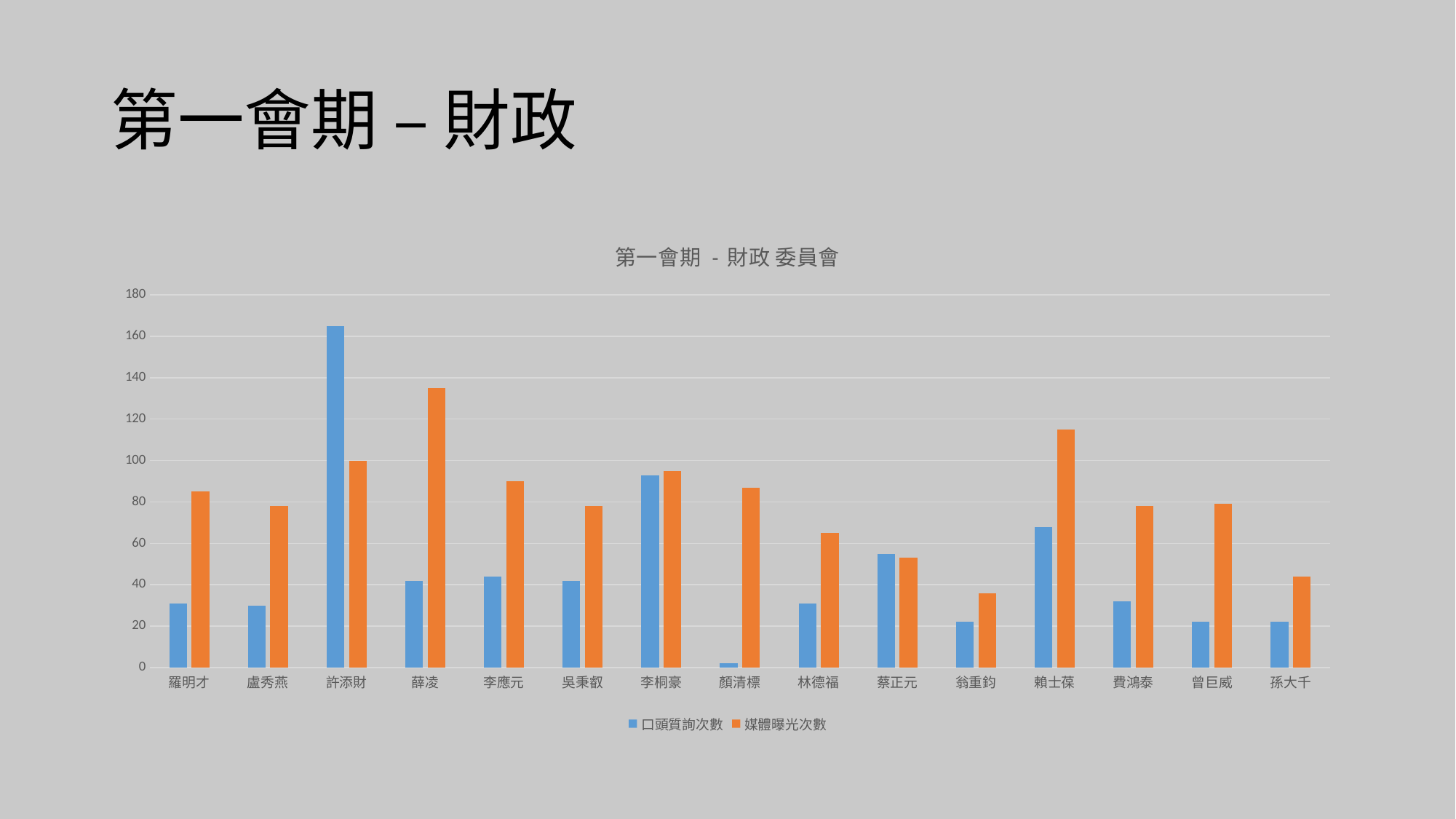

# 第一會期 – 財政

### Chart: 第一會期 - 財政 委員會

| Category | 口頭質詢次數 | 媒體曝光次數 |
|---|---|---|
| 羅明才 | 31.0 | 85.0 |
| 盧秀燕 | 30.0 | 78.0 |
| 許添財 | 165.0 | 100.0 |
| 薛凌 | 42.0 | 135.0 |
| 李應元 | 44.0 | 90.0 |
| 吳秉叡 | 42.0 | 78.0 |
| 李桐豪 | 93.0 | 95.0 |
| 顏清標 | 2.0 | 87.0 |
| 林德福 | 31.0 | 65.0 |
| 蔡正元 | 55.0 | 53.0 |
| 翁重鈞 | 22.0 | 36.0 |
| 賴士葆 | 68.0 | 115.0 |
| 費鴻泰 | 32.0 | 78.0 |
| 曾巨威 | 22.0 | 79.0 |
| 孫大千 | 22.0 | 44.0 |